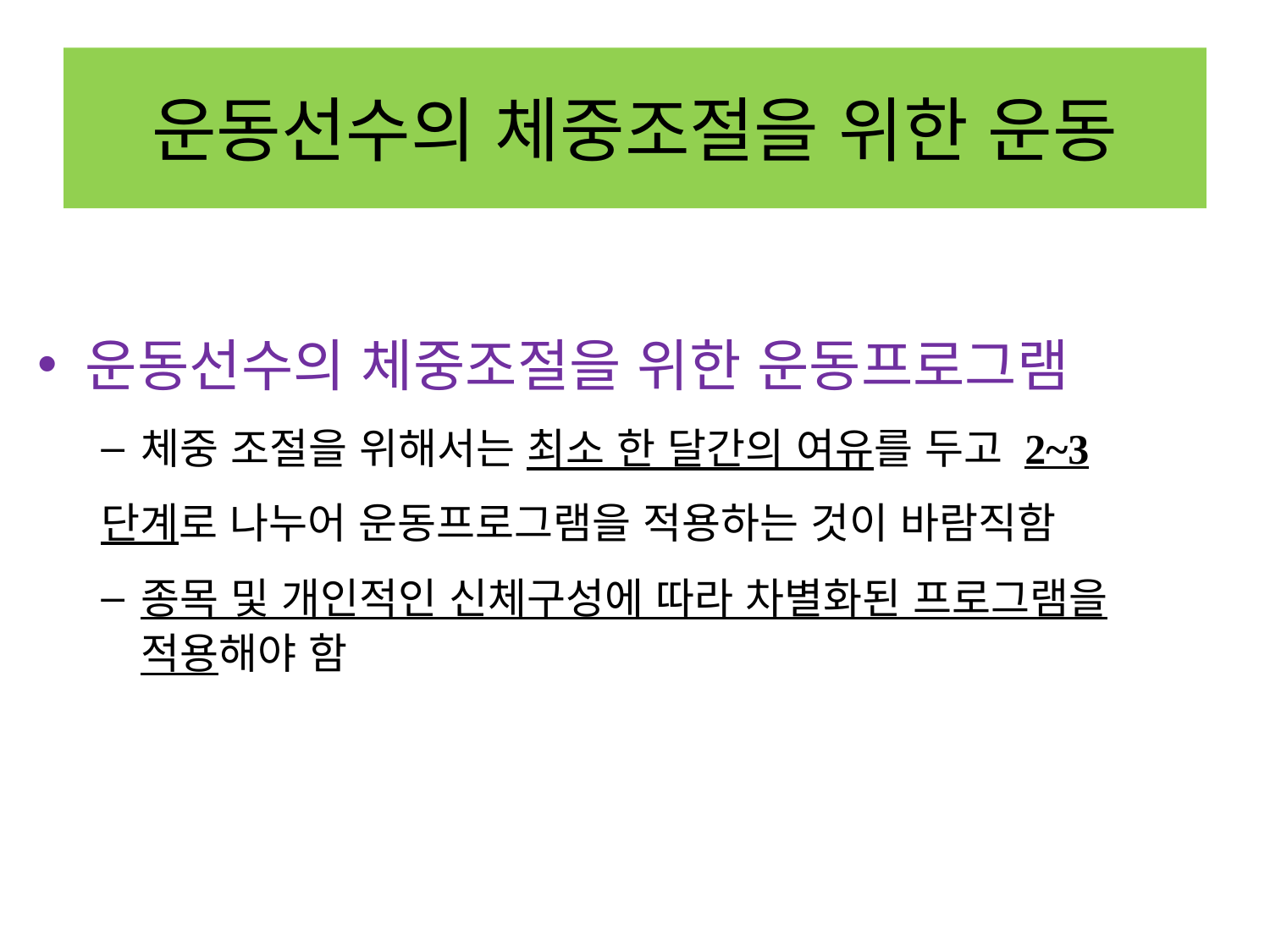

# 운동선수의 체중조절을 위한 운동
운동선수의 체중조절을 위한 운동프로그램
체중 조절을 위해서는 최소 한 달간의 여유를 두고 2~3
단계로 나누어 운동프로그램을 적용하는 것이 바람직함
종목 및 개인적인 신체구성에 따라 차별화된 프로그램을 적용해야 함